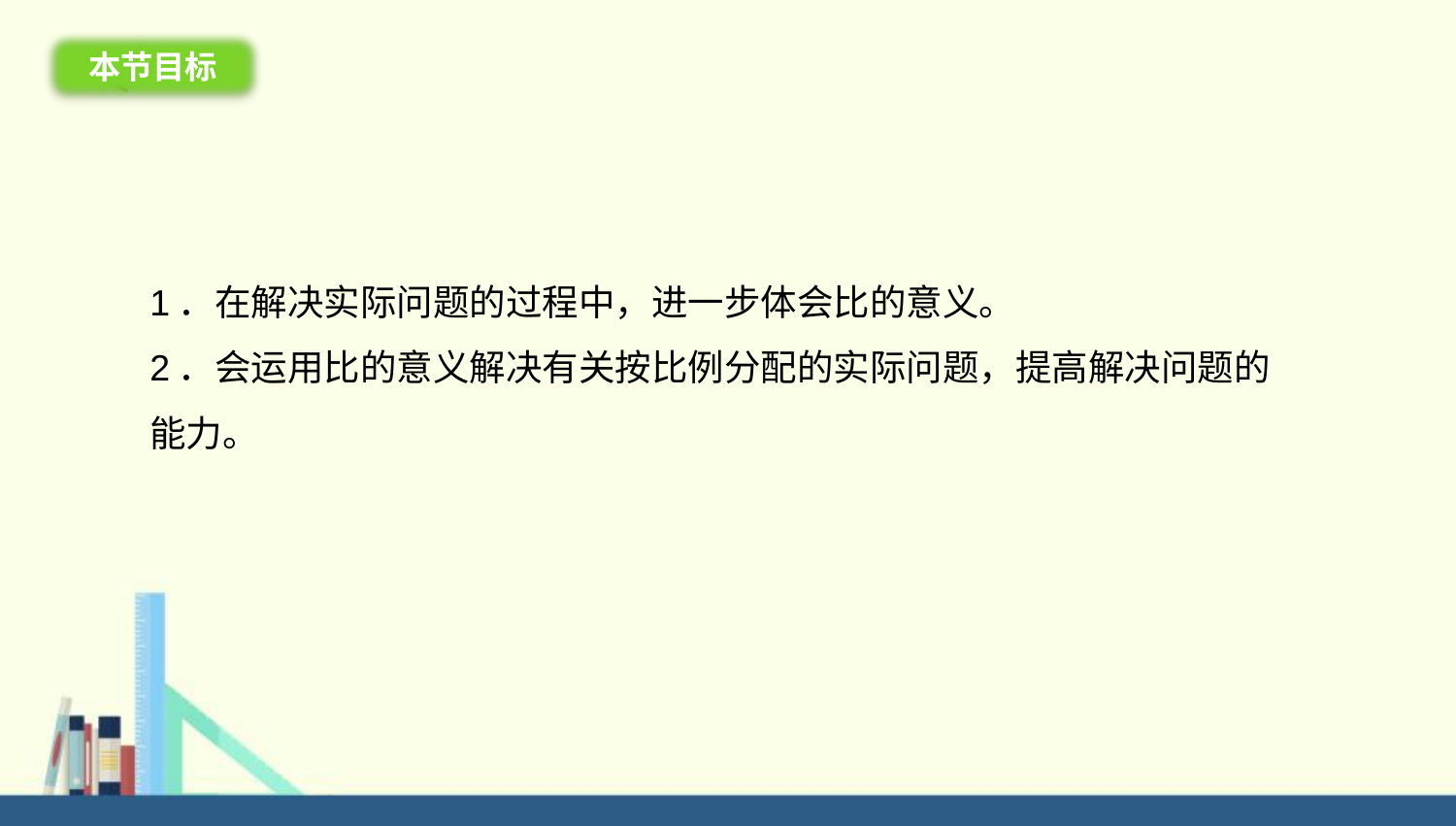

本节目标
1．在解决实际问题的过程中，进一步体会比的意义。
2．会运用比的意义解决有关按比例分配的实际问题，提高解决问题的能力。